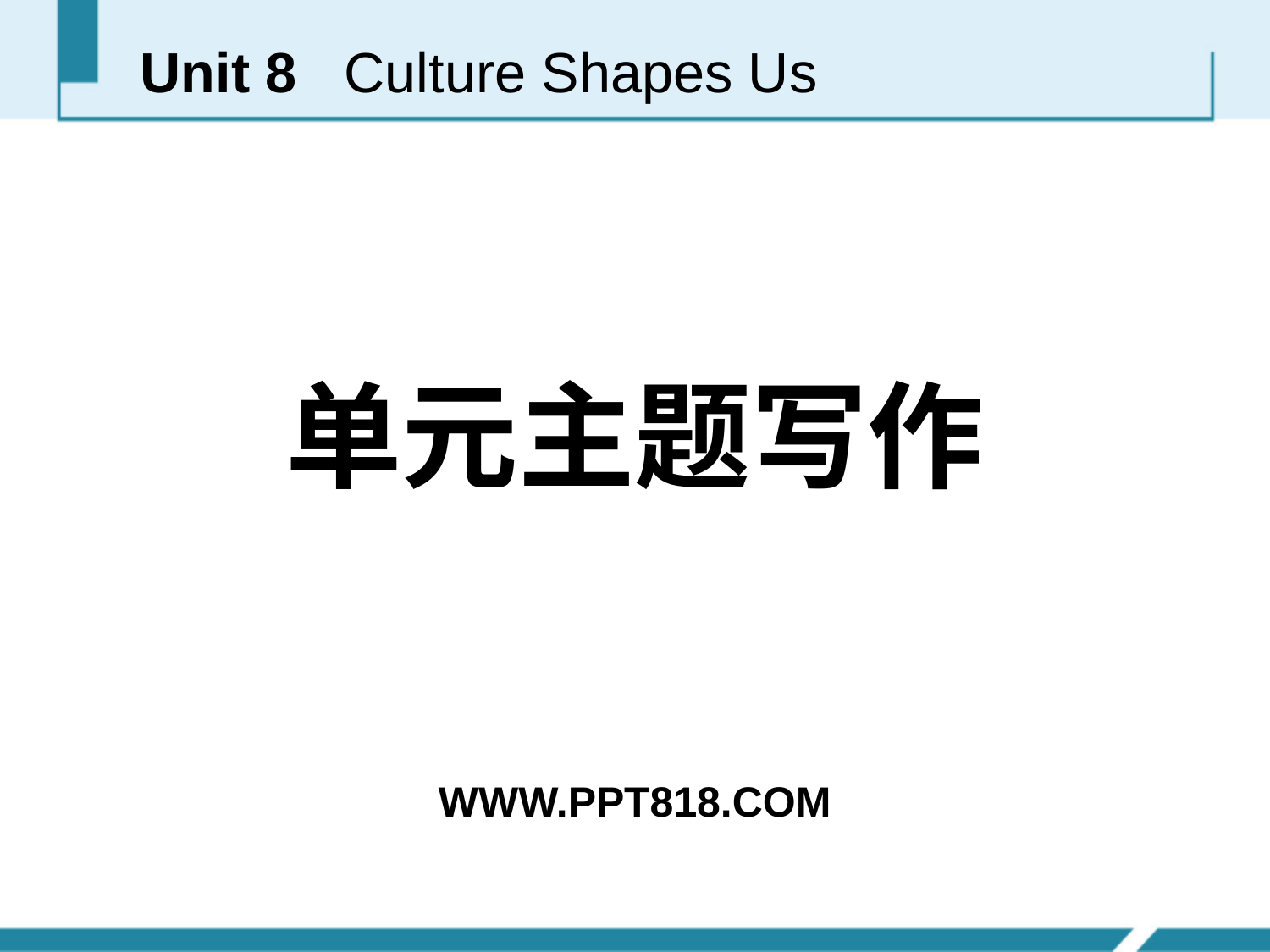

Unit 8   Culture Shapes Us
单元主题写作
WWW.PPT818.COM